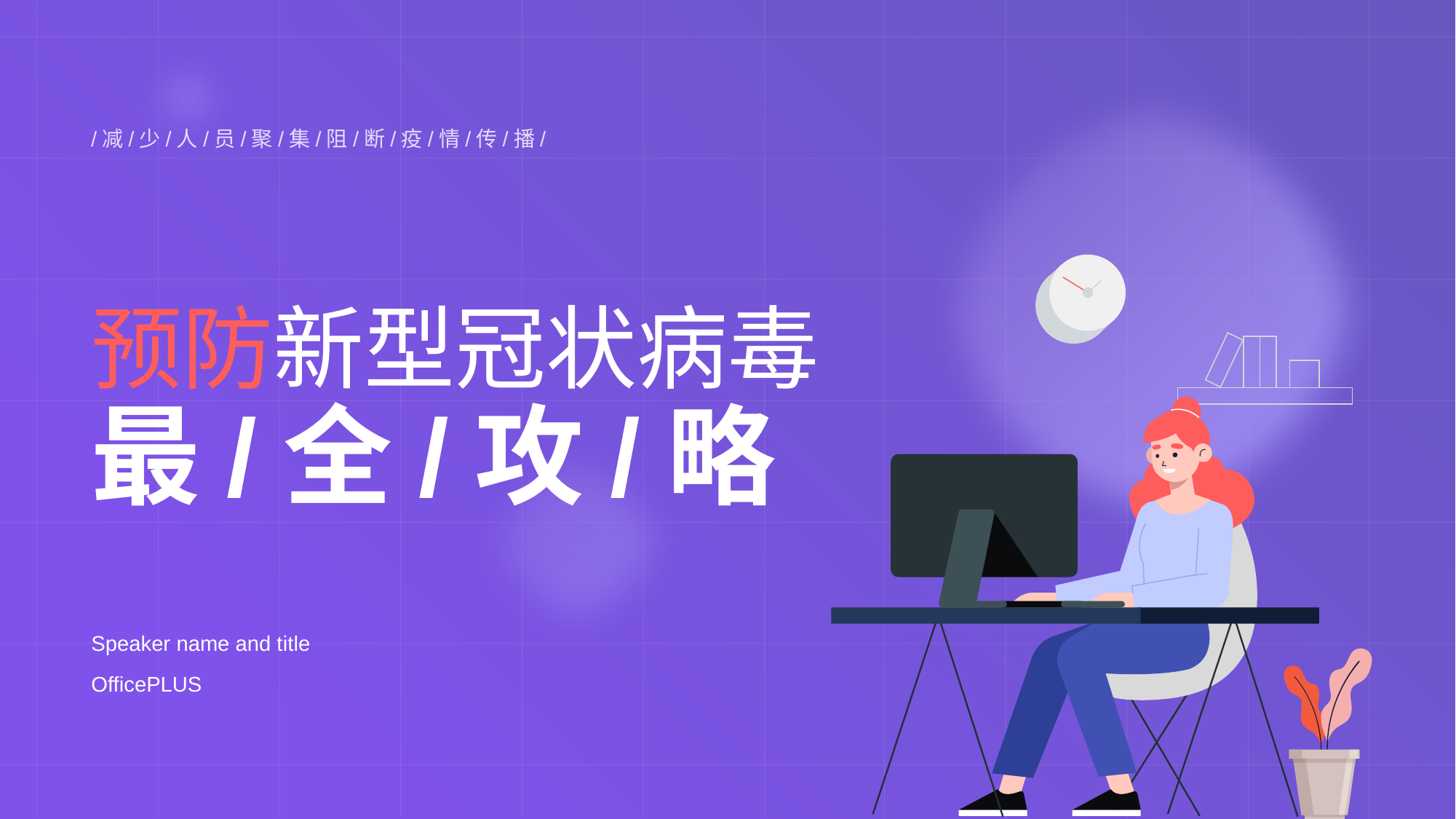

/减/少/人/员/聚/集/阻/断/疫/情/传/播/
# 预防新型冠状病毒 最/全/攻/略
Speaker name and title
OfficePLUS